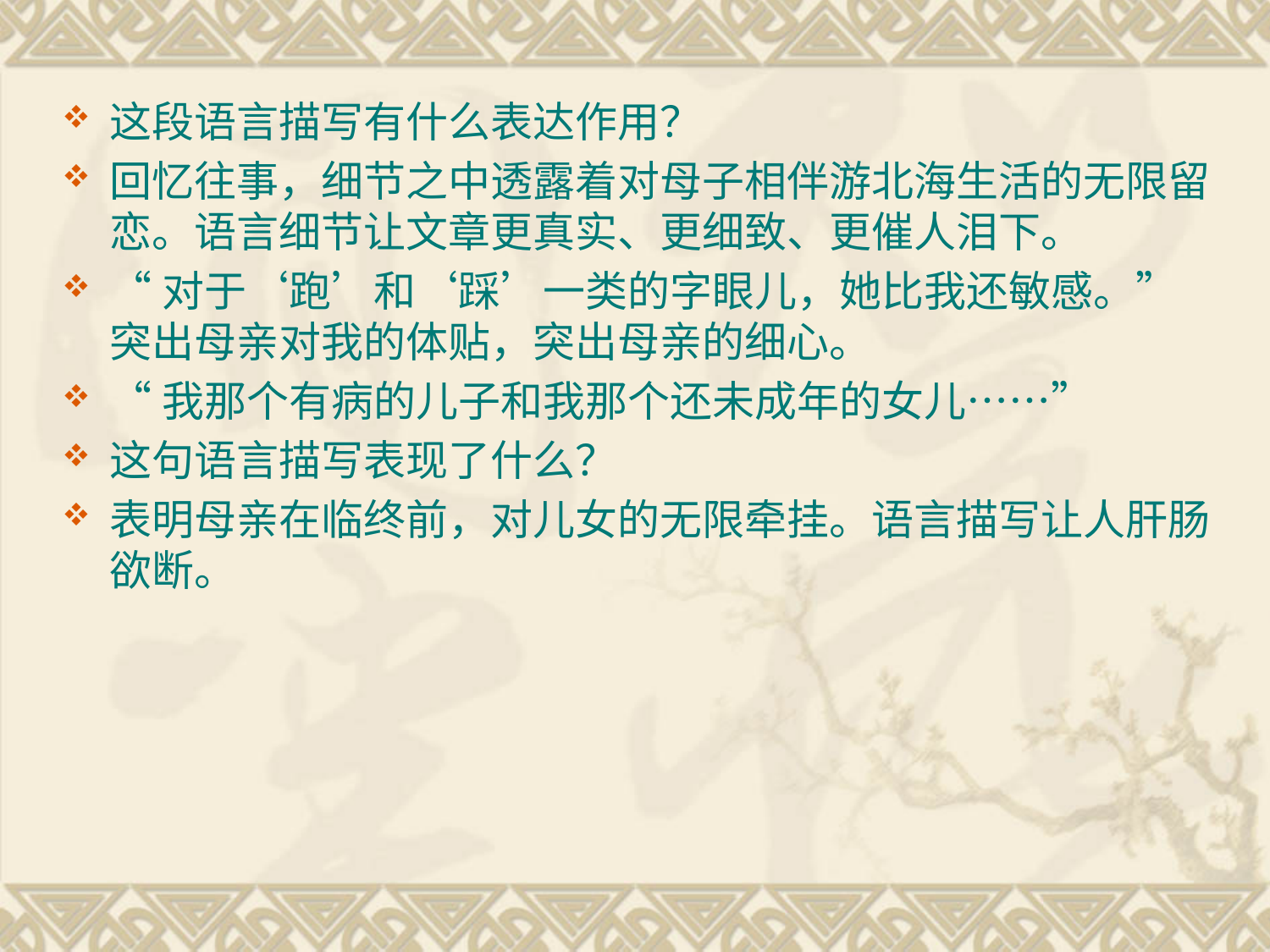

这段语言描写有什么表达作用？
回忆往事，细节之中透露着对母子相伴游北海生活的无限留恋。语言细节让文章更真实、更细致、更催人泪下。
“对于‘跑’和‘踩’一类的字眼儿，她比我还敏感。”突出母亲对我的体贴，突出母亲的细心。
“我那个有病的儿子和我那个还未成年的女儿……”
这句语言描写表现了什么？
表明母亲在临终前，对儿女的无限牵挂。语言描写让人肝肠欲断。